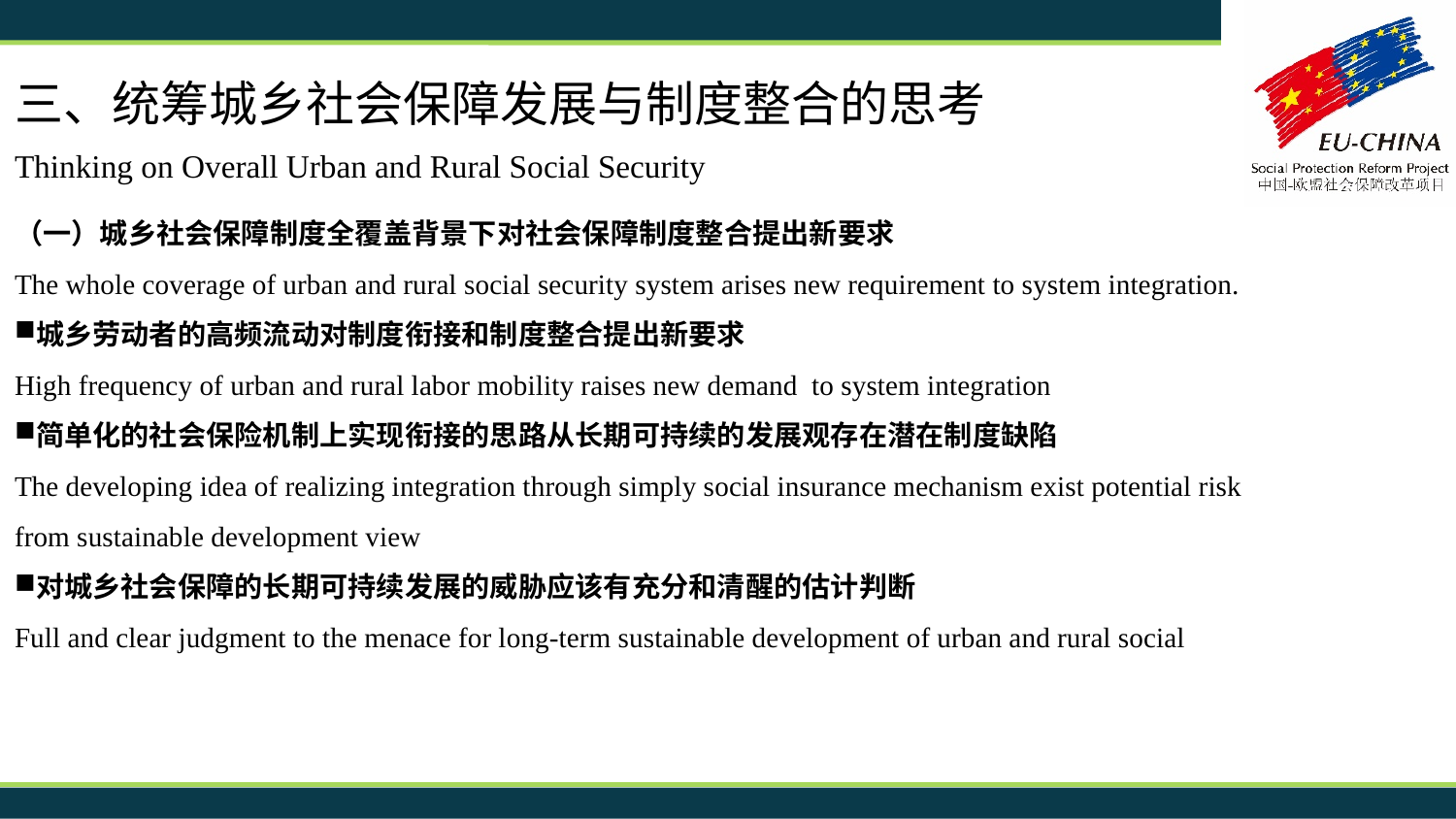

三、统筹城乡社会保障发展与制度整合的思考
Thinking on Overall Urban and Rural Social Security
（一）城乡社会保障制度全覆盖背景下对社会保障制度整合提出新要求
The whole coverage of urban and rural social security system arises new requirement to system integration.
城乡劳动者的高频流动对制度衔接和制度整合提出新要求
High frequency of urban and rural labor mobility raises new demand  to system integration
简单化的社会保险机制上实现衔接的思路从长期可持续的发展观存在潜在制度缺陷
The developing idea of realizing integration through simply social insurance mechanism exist potential risk from sustainable development view
对城乡社会保障的长期可持续发展的威胁应该有充分和清醒的估计判断
Full and clear judgment to the menace for long-term sustainable development of urban and rural social